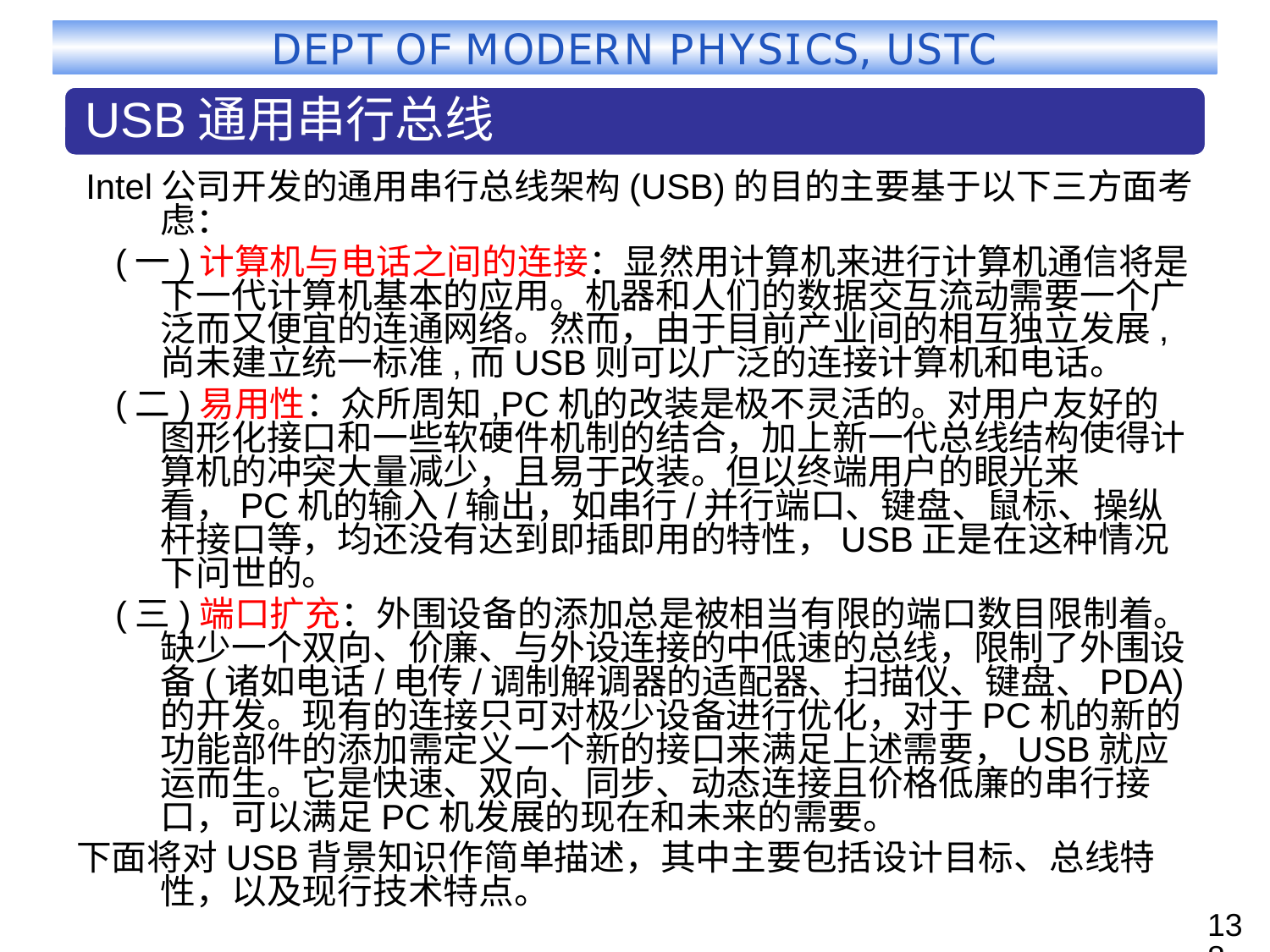

USB通用串行总线
 Intel公司开发的通用串行总线架构(USB)的目的主要基于以下三方面考虑：
    (一)计算机与电话之间的连接：显然用计算机来进行计算机通信将是下一代计算机基本的应用。机器和人们的数据交互流动需要一个广泛而又便宜的连通网络。然而，由于目前产业间的相互独立发展,尚未建立统一标准,而USB则可以广泛的连接计算机和电话。
    (二)易用性：众所周知,PC机的改装是极不灵活的。对用户友好的图形化接口和一些软硬件机制的结合，加上新一代总线结构使得计算机的冲突大量减少，且易于改装。但以终端用户的眼光来看，PC机的输入/输出，如串行/并行端口、键盘、鼠标、操纵杆接口等，均还没有达到即插即用的特性，USB正是在这种情况下问世的。
    (三)端口扩充：外围设备的添加总是被相当有限的端口数目限制着。缺少一个双向、价廉、与外设连接的中低速的总线，限制了外围设备(诸如电话/电传/调制解调器的适配器、扫描仪、键盘、PDA)的开发。现有的连接只可对极少设备进行优化，对于PC机的新的功能部件的添加需定义一个新的接口来满足上述需要，USB就应运而生。它是快速、双向、同步、动态连接且价格低廉的串行接口，可以满足PC机发展的现在和未来的需要。
下面将对USB背景知识作简单描述，其中主要包括设计目标、总线特性，以及现行技术特点。
138